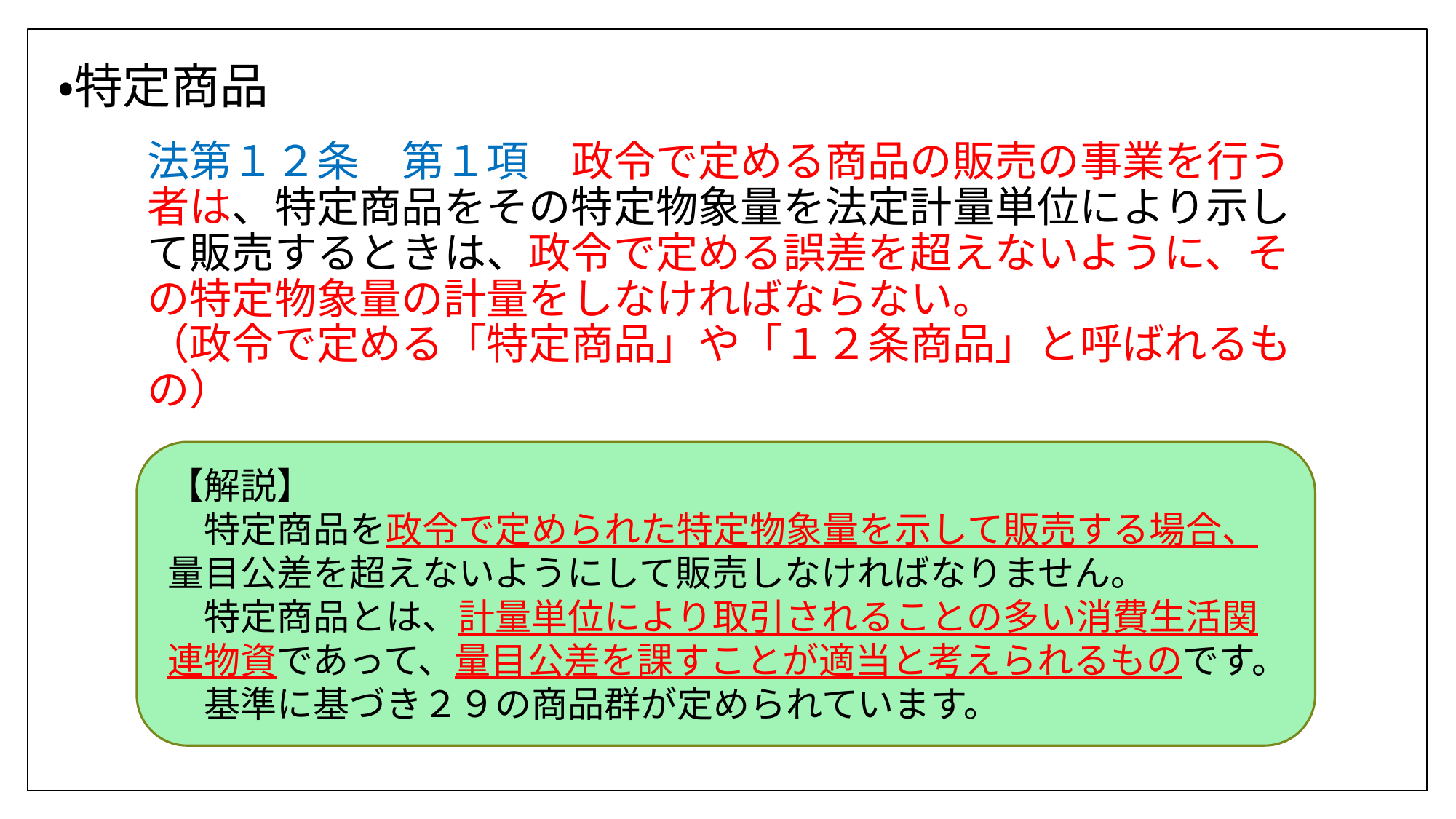

・・特定商品
# 法第１２条　第１項　政令で定める商品の販売の事業を行う者は、特定商品をその特定物象量を法定計量単位により示して販売するときは、政令で定める誤差を超えないように、その特定物象量の計量をしなければならない。 （政令で定める「特定商品」や「１２条商品」と呼ばれるもの）
【解説】
　特定商品を政令で定められた特定物象量を示して販売する場合、量目公差を超えないようにして販売しなければなりません。
　特定商品とは、計量単位により取引されることの多い消費生活関連物資であって、量目公差を課すことが適当と考えられるものです。
　基準に基づき２９の商品群が定められています。